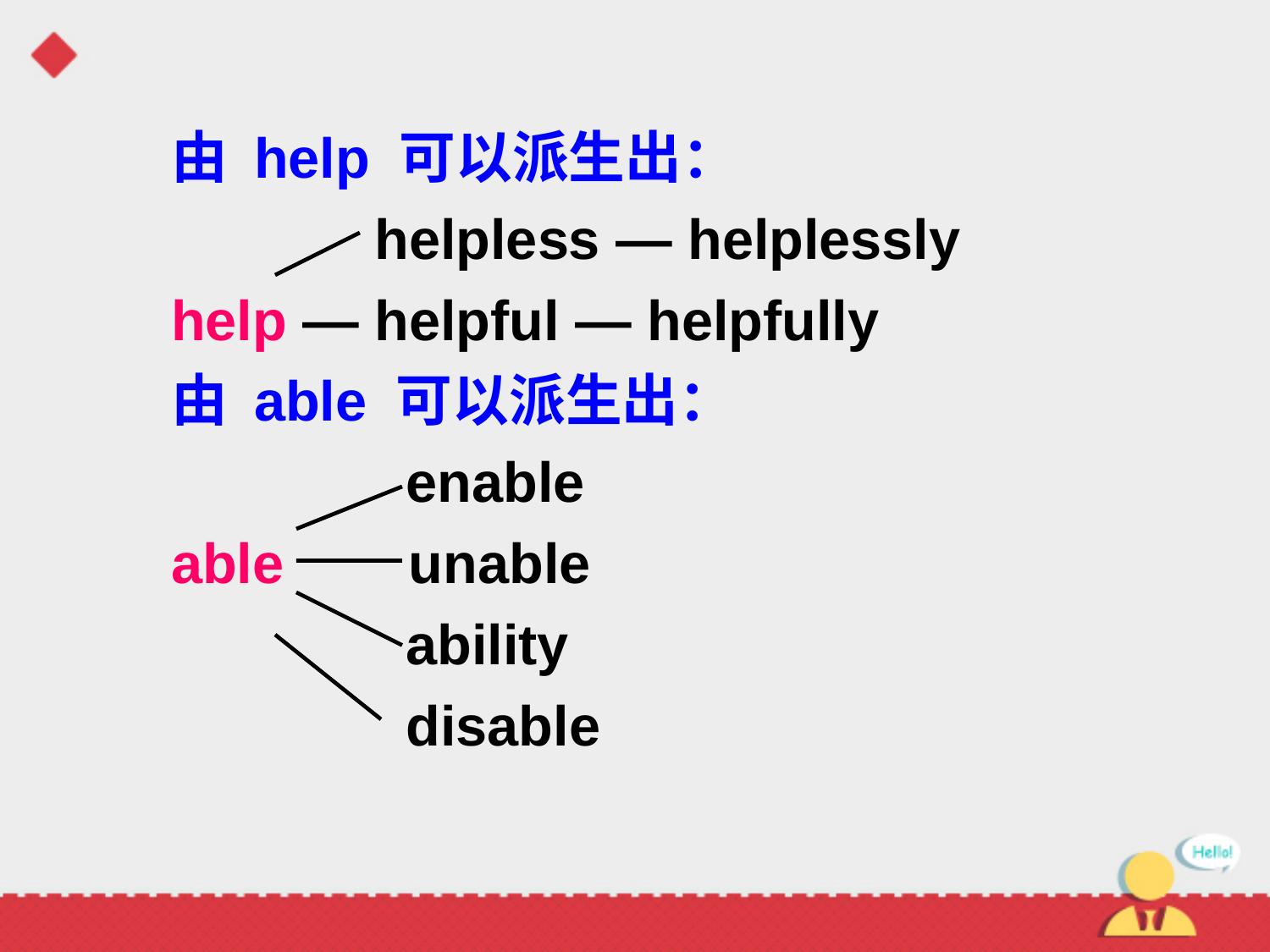

由 help 可以派生出：
             helpless — helplessly
help — helpful — helpfully
由 able 可以派生出：
               enable
able        unable
               ability
               disable